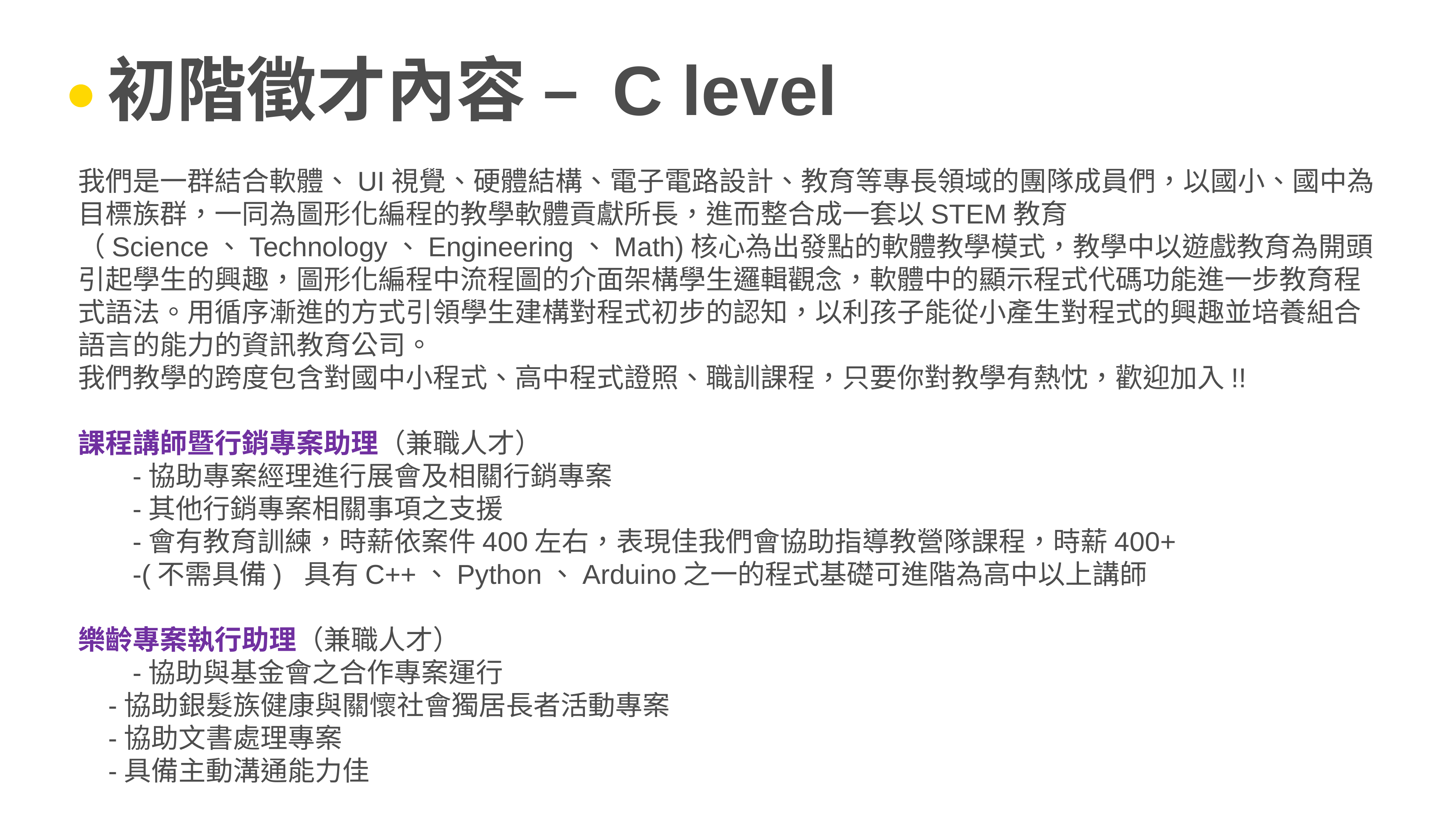

# 初階徵才內容 – C level
我們是一群結合軟體、UI視覺、硬體結構、電子電路設計、教育等專長領域的團隊成員們，以國小、國中為目標族群，一同為圖形化編程的教學軟體貢獻所長，進而整合成一套以STEM教育（Science、Technology、Engineering、Math)核心為出發點的軟體教學模式，教學中以遊戲教育為開頭引起學生的興趣，圖形化編程中流程圖的介面架構學生邏輯觀念，軟體中的顯示程式代碼功能進一步教育程式語法。用循序漸進的方式引領學生建構對程式初步的認知，以利孩子能從小產生對程式的興趣並培養組合語言的能力的資訊教育公司。
我們教學的跨度包含對國中小程式、高中程式證照、職訓課程，只要你對教學有熱忱，歡迎加入!!

課程講師暨行銷專案助理（兼職人才）
	-協助專案經理進行展會及相關行銷專案
	-其他行銷專案相關事項之支援
	-會有教育訓練，時薪依案件400左右，表現佳我們會協助指導教營隊課程，時薪400+
	-(不需具備)  具有C++、Python、Arduino之一的程式基礎可進階為高中以上講師

樂齡專案執行助理（兼職人才）
	-協助與基金會之合作專案運行
    -協助銀髮族健康與關懷社會獨居長者活動專案
    -協助文書處理專案
    -具備主動溝通能力佳